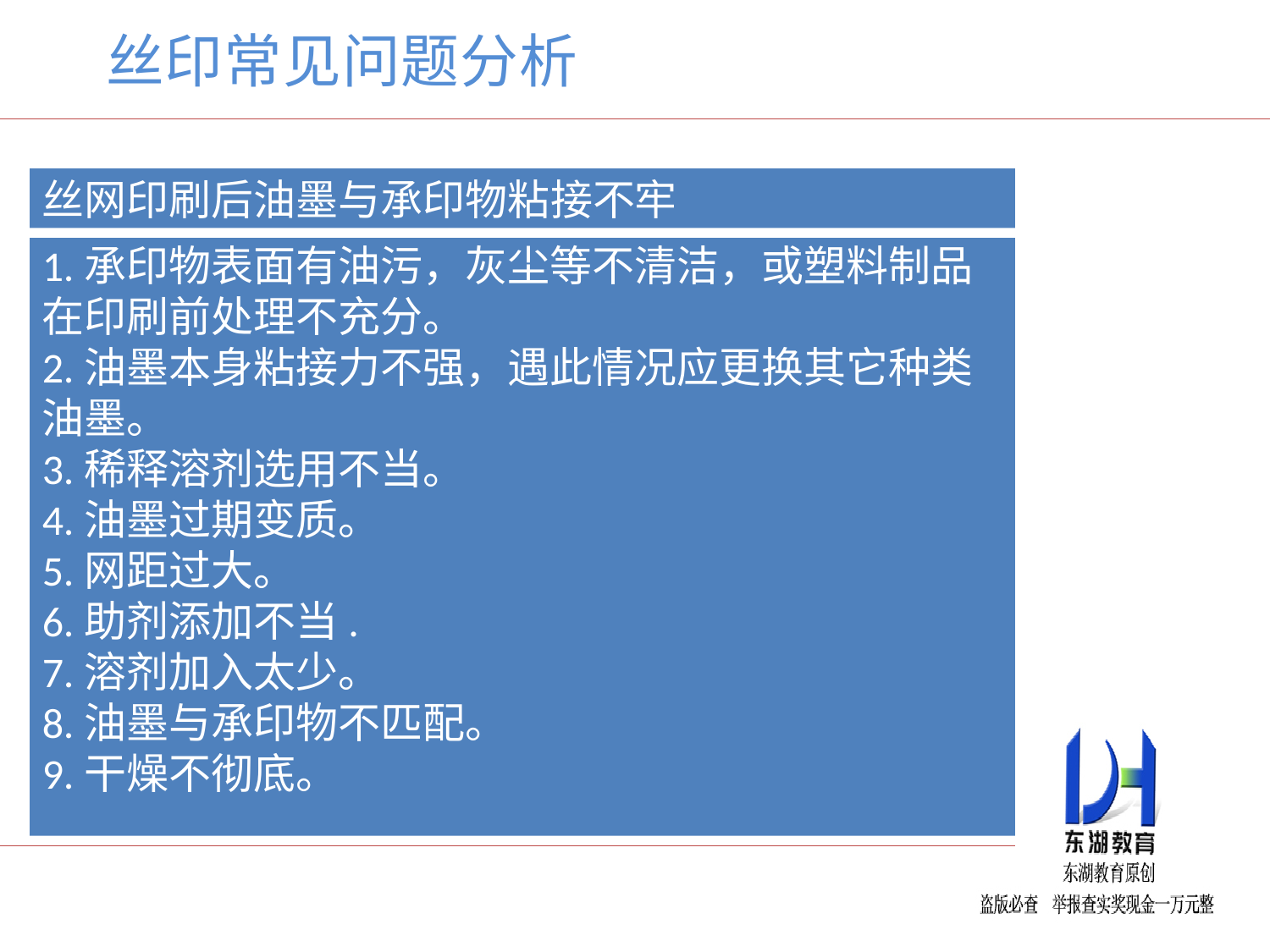

丝印常见问题分析
丝网印刷后油墨与承印物粘接不牢
1.承印物表面有油污，灰尘等不清洁，或塑料制品在印刷前处理不充分。
2.油墨本身粘接力不强，遇此情况应更换其它种类油墨。
3.稀释溶剂选用不当。
4.油墨过期变质。
5.网距过大。
6.助剂添加不当.
7.溶剂加入太少。
8.油墨与承印物不匹配。
9.干燥不彻底。